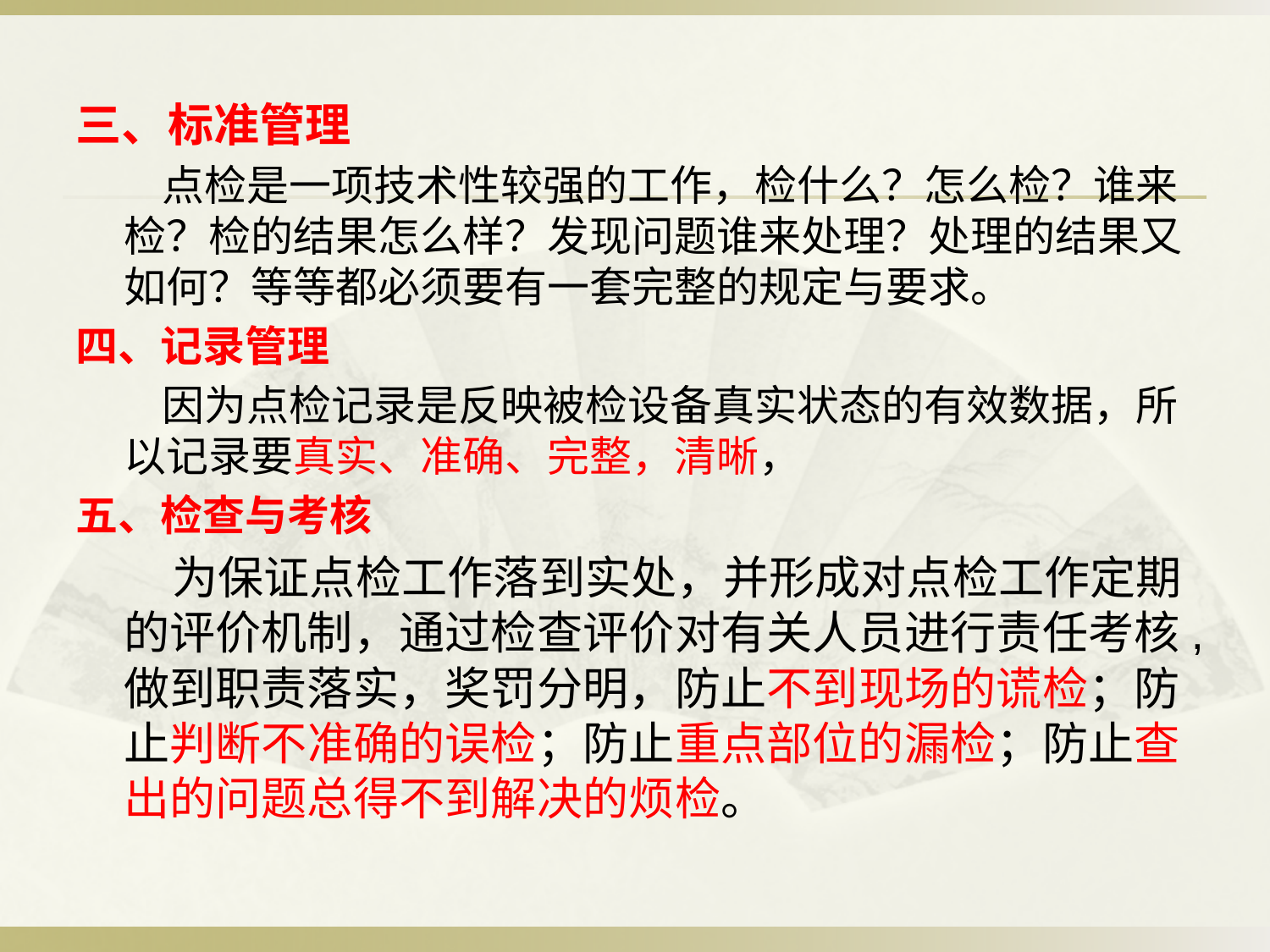

三、标准管理
        点检是一项技术性较强的工作，检什么？怎么检？谁来检？检的结果怎么样？发现问题谁来处理？处理的结果又如何？等等都必须要有一套完整的规定与要求。
四、记录管理
        因为点检记录是反映被检设备真实状态的有效数据，所以记录要真实、准确、完整，清晰，
五、检查与考核
         为保证点检工作落到实处，并形成对点检工作定期的评价机制，通过检查评价对有关人员进行责任考核,做到职责落实，奖罚分明，防止不到现场的谎检；防止判断不准确的误检；防止重点部位的漏检；防止查出的问题总得不到解决的烦检。